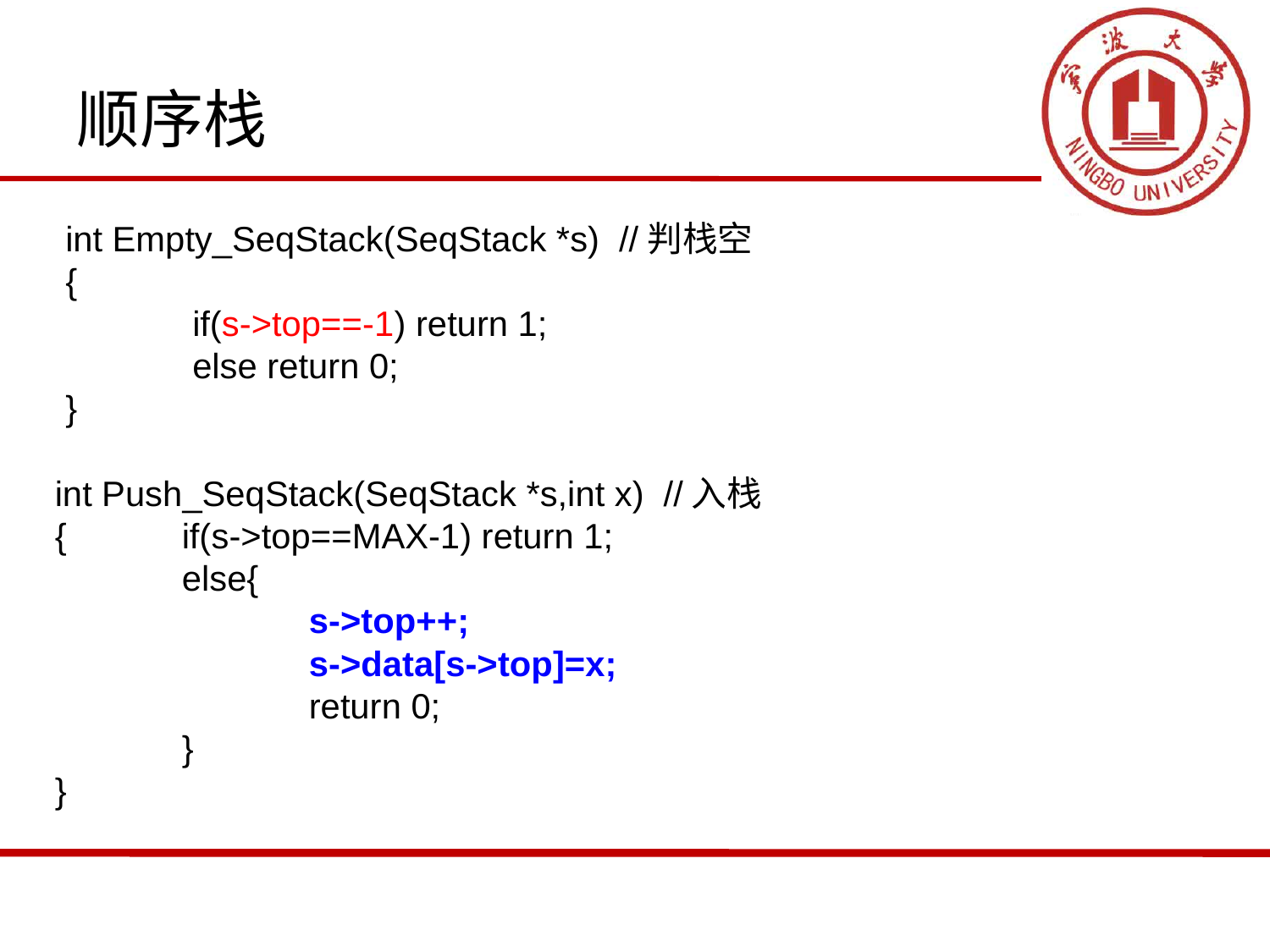

# 顺序栈
int Empty_SeqStack(SeqStack *s)  //判栈空
{
	if(s->top==-1) return 1;
	else return 0;
}

int Push_SeqStack(SeqStack *s,int x)  //入栈
{	if(s->top==MAX-1) return 1;
	else{
		s->top++;
		s->data[s->top]=x;
		return 0;
	}
}